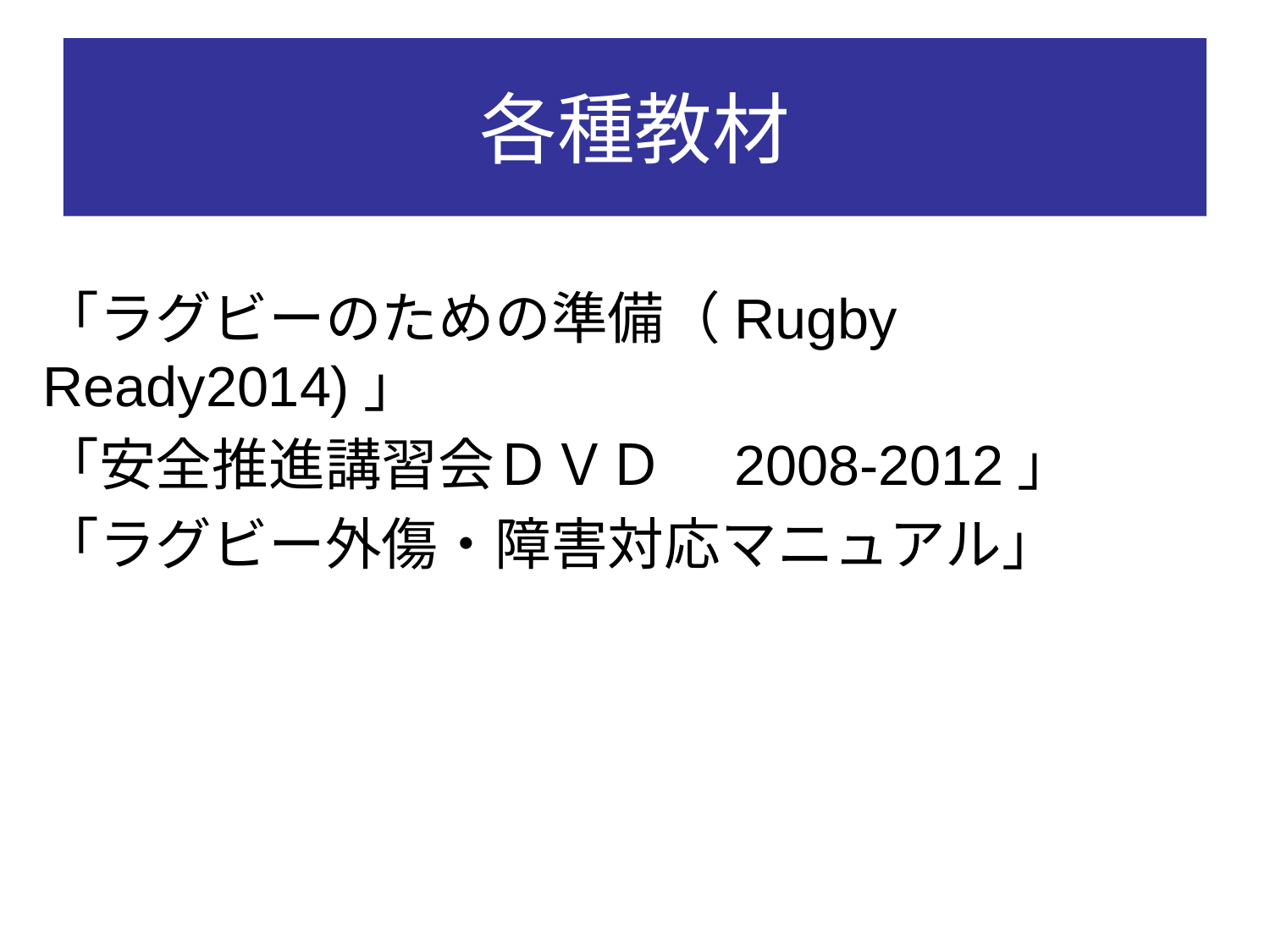

# 宿題
各種教材
「ラグビーのための準備（Rugby Ready2014)」
「安全推進講習会ＤＶＤ　2008-2012」
「ラグビー外傷・障害対応マニュアル」